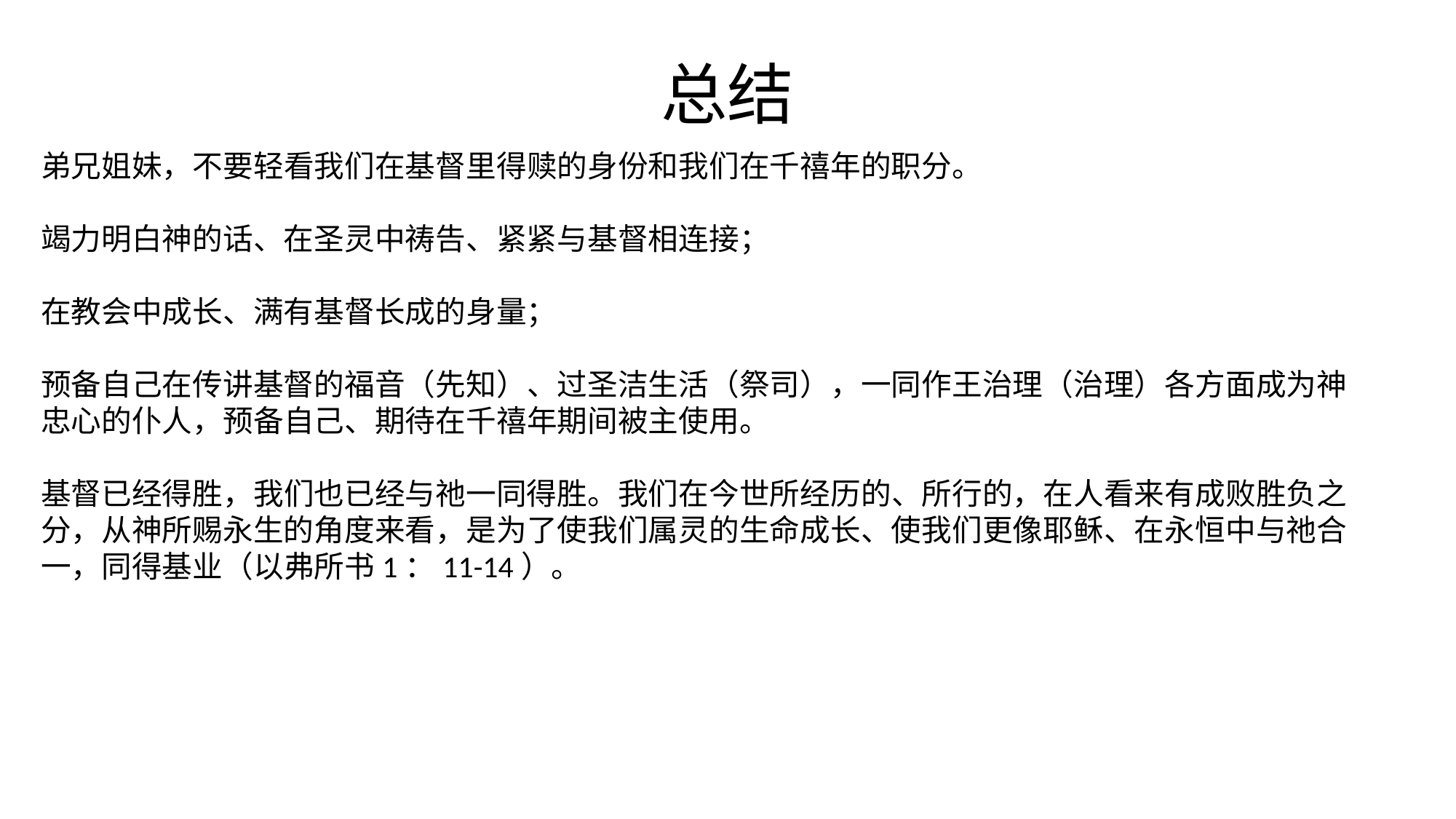

# 总结
弟兄姐妹，不要轻看我们在基督里得赎的身份和我们在千禧年的职分。

竭力明白神的话、在圣灵中祷告、紧紧与基督相连接；

在教会中成长、满有基督长成的身量；

预备自己在传讲基督的福音（先知）、过圣洁生活（祭司），一同作王治理（治理）各方面成为神忠心的仆人，预备自己、期待在千禧年期间被主使用。

基督已经得胜，我们也已经与祂一同得胜。我们在今世所经历的、所行的，在人看来有成败胜负之分，从神所赐永生的角度来看，是为了使我们属灵的生命成长、使我们更像耶稣、在永恒中与祂合一，同得基业（以弗所书1：11-14）。